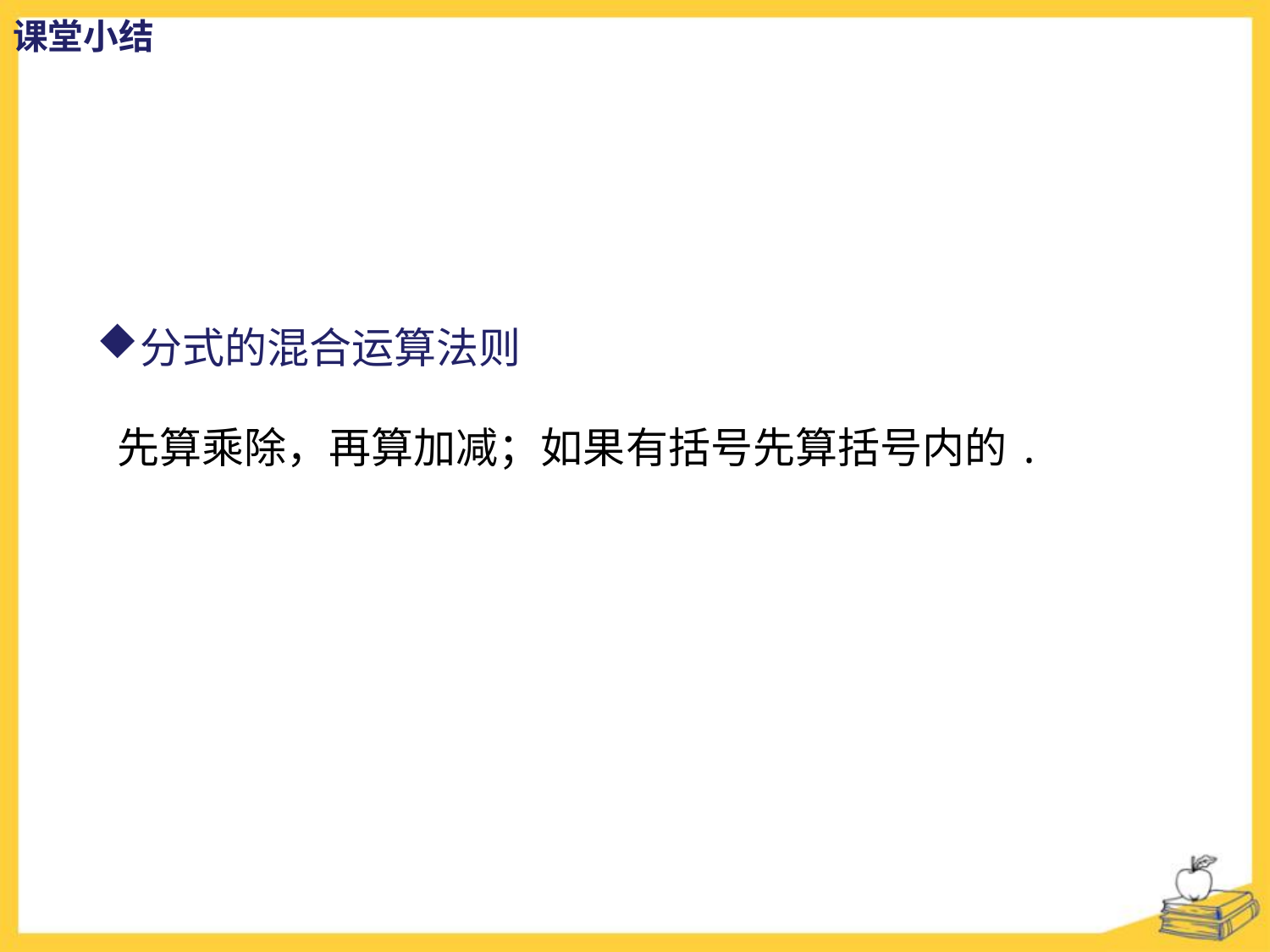

课堂小结
分式的混合运算法则
先算乘除，再算加减；如果有括号先算括号内的.